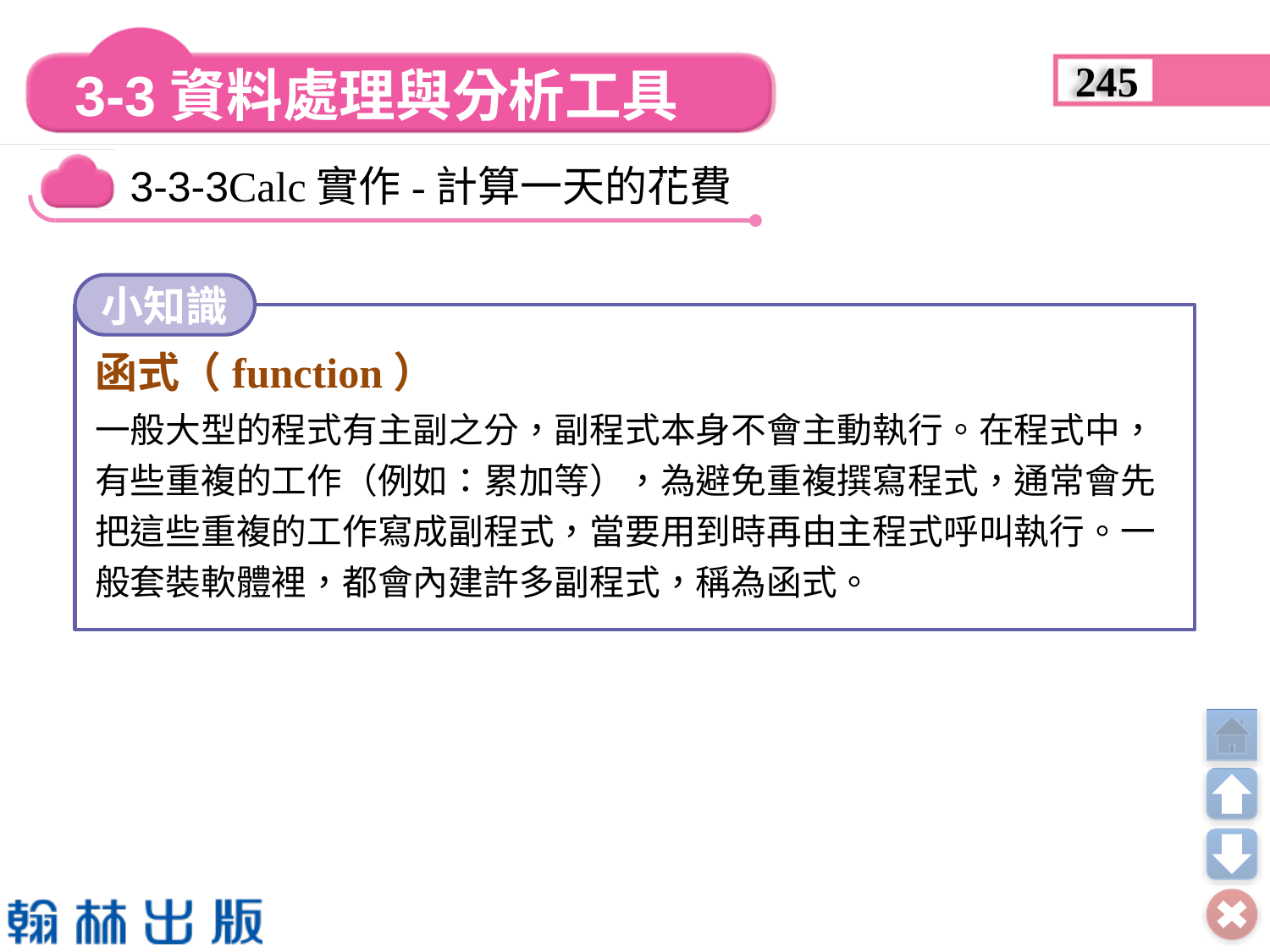

245
小知識

函式（function）
一般大型的程式有主副之分，副程式本身不會主動執行。在程式中，有些重複的工作（例如：累加等），為避免重複撰寫程式，通常會先把這些重複的工作寫成副程式，當要用到時再由主程式呼叫執行。一般套裝軟體裡，都會內建許多副程式，稱為函式。